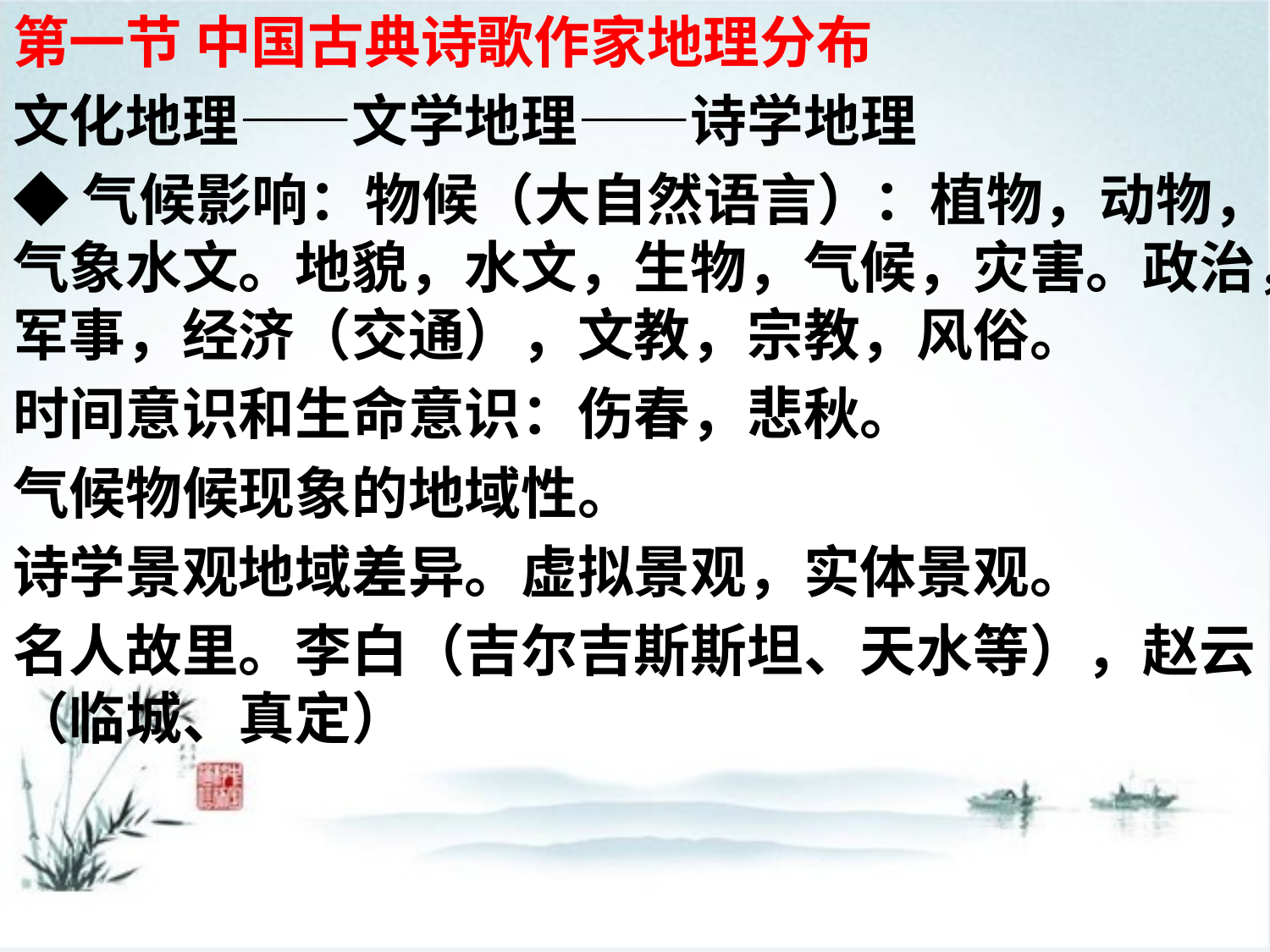

第一节 中国古典诗歌作家地理分布
文化地理——文学地理——诗学地理
◆气候影响：物候（大自然语言）：植物，动物，气象水文。地貌，水文，生物，气候，灾害。政治，军事，经济（交通），文教，宗教，风俗。
时间意识和生命意识：伤春，悲秋。
气候物候现象的地域性。
诗学景观地域差异。虚拟景观，实体景观。
名人故里。李白（吉尔吉斯斯坦、天水等），赵云（临城、真定）